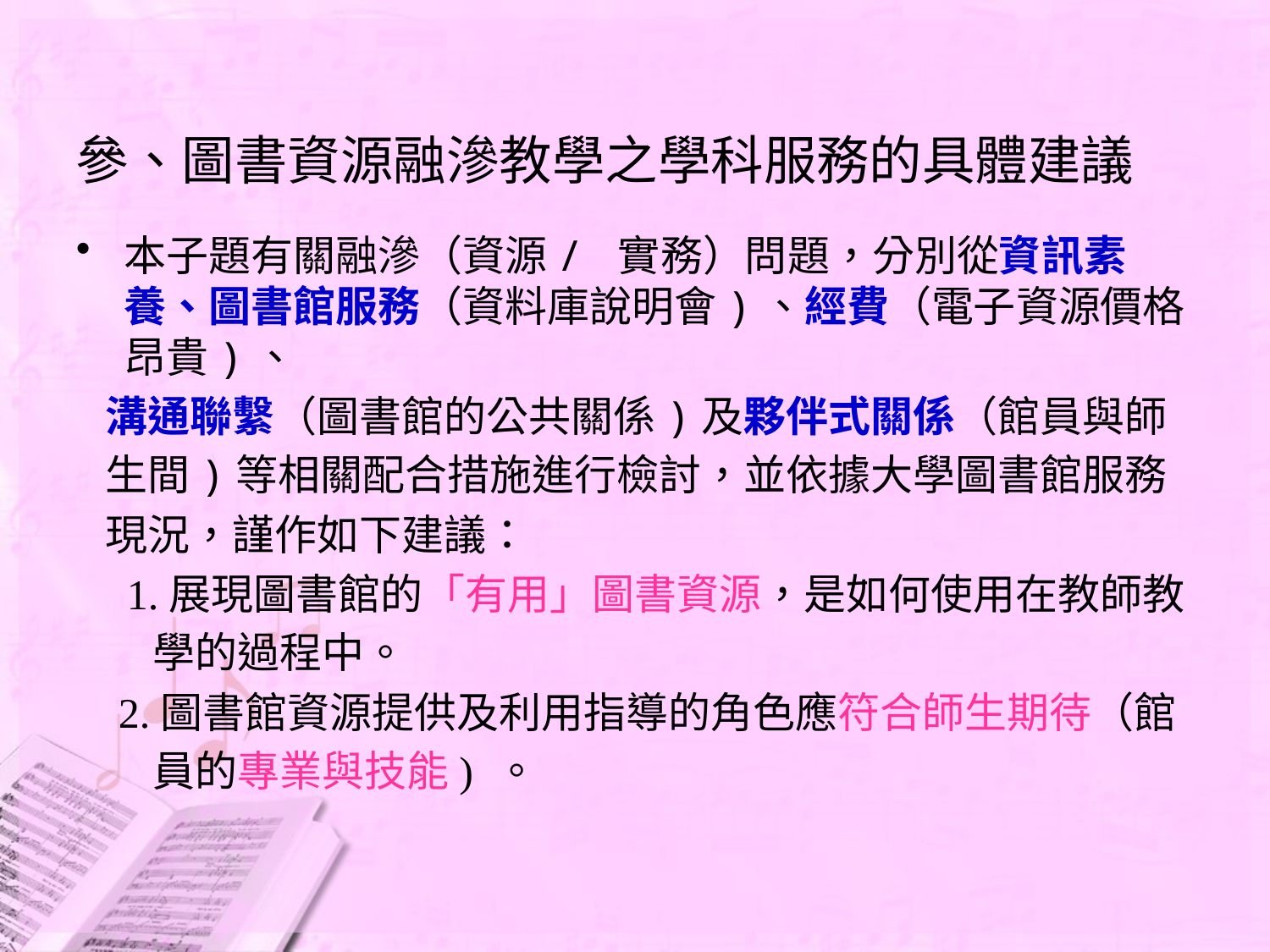

# 參、圖書資源融滲教學之學科服務的具體建議
本子題有關融滲（資源/ 實務）問題，分別從資訊素養、圖書館服務（資料庫說明會)、經費（電子資源價格昂貴)、
  溝通聯繫（圖書館的公共關係)及夥伴式關係（館員與師
  生間)等相關配合措施進行檢討，並依據大學圖書館服務
  現況，謹作如下建議：
  1.展現圖書館的「有用」圖書資源，是如何使用在教師教
       學的過程中。
    2.圖書館資源提供及利用指導的角色應符合師生期待（館
       員的專業與技能) 。